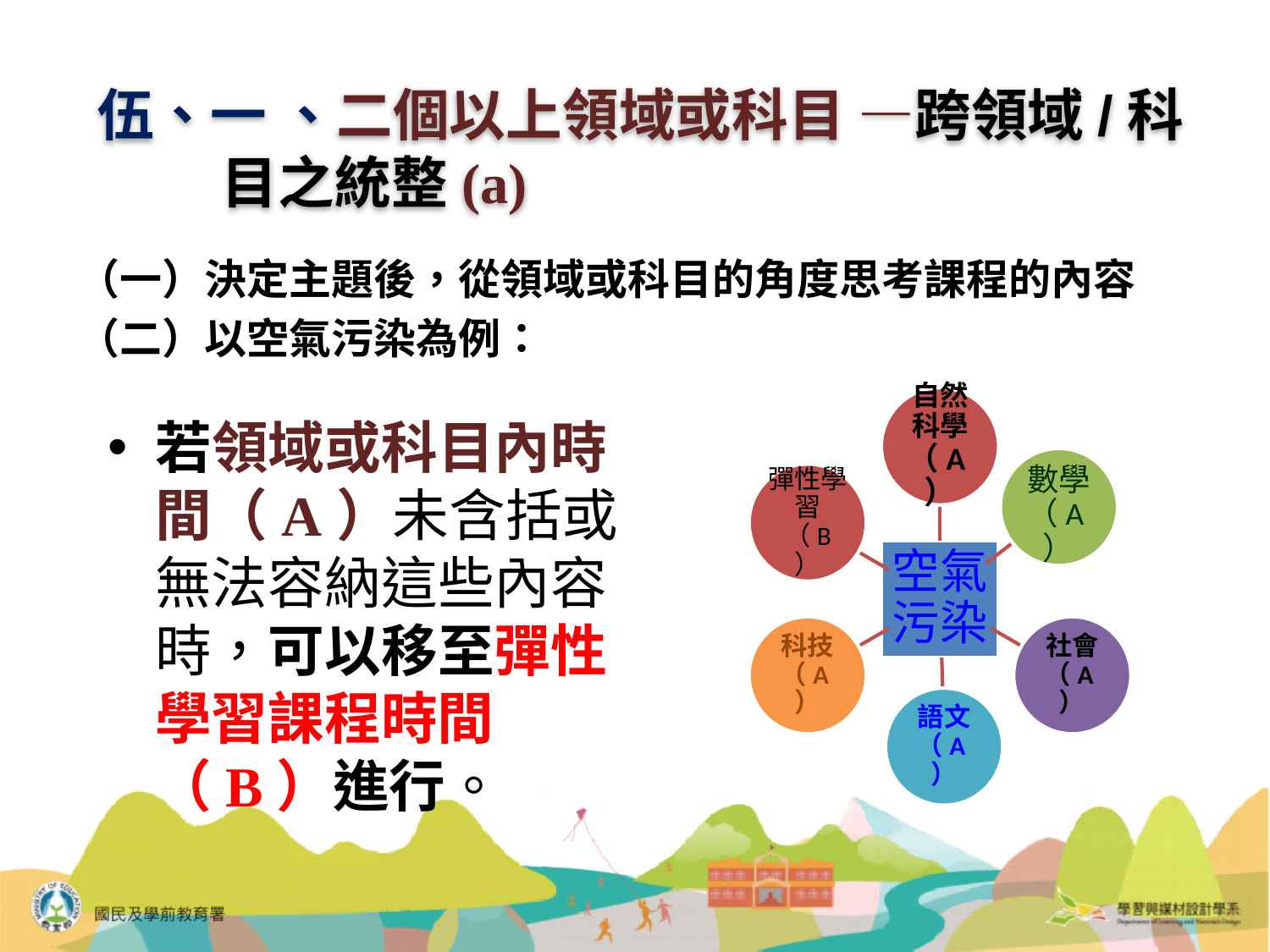

# 伍、一 、二個以上領域或科目 —跨領域/科目之統整(a)
（一）決定主題後，從領域或科目的角度思考課程的內容
（二）以空氣污染為例：
空氣污染

自然科學（A）

數學（A）

社會（A）

語文（A）

科技（A）

彈性學習（B ）
若領域或科目內時間（A）未含括或無法容納這些內容時，可以移至彈性學習課程時間（B）進行。